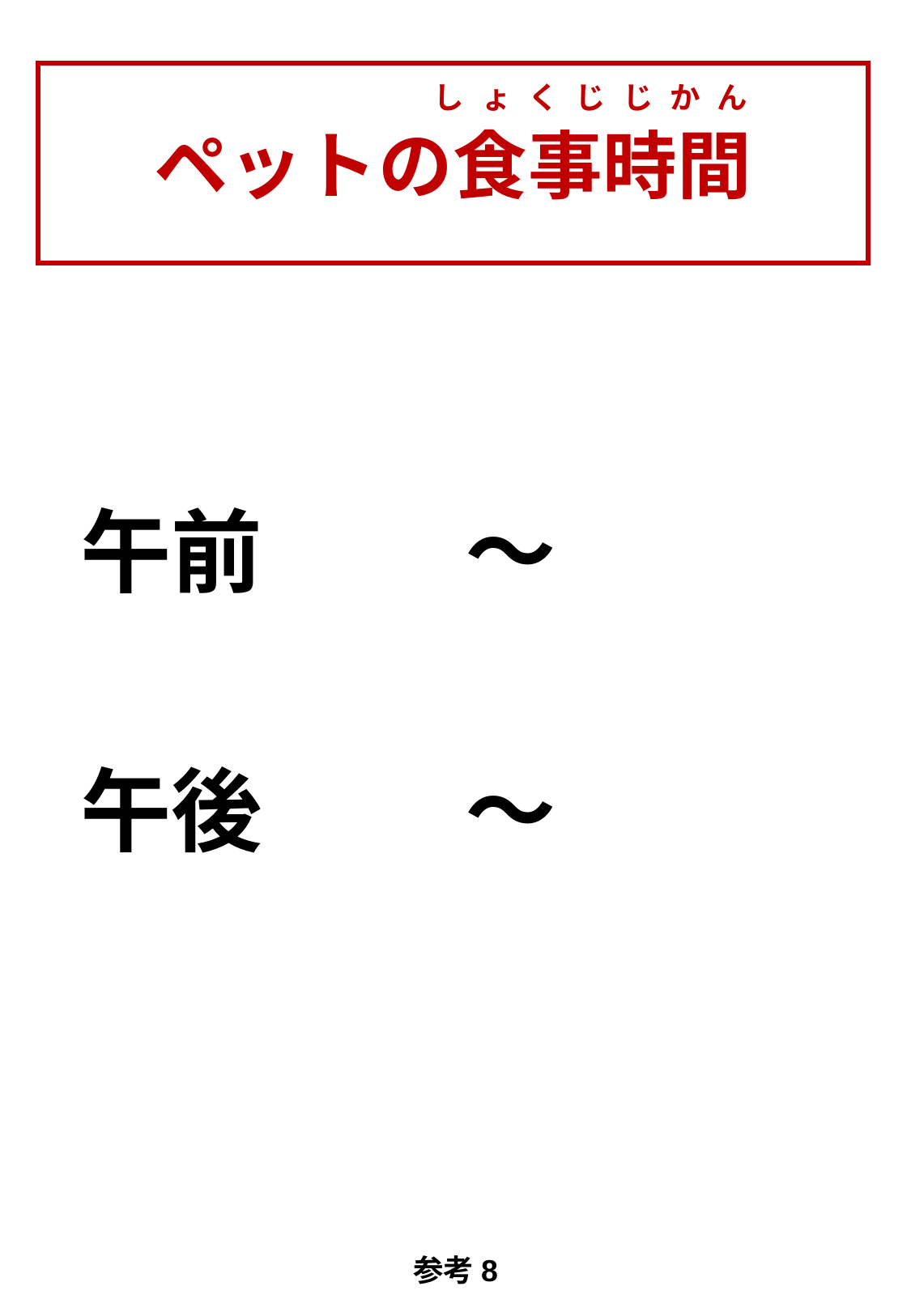

しょくじじかん
ペットの食事時間
午前　　 ～

午後　　 ～
参考8